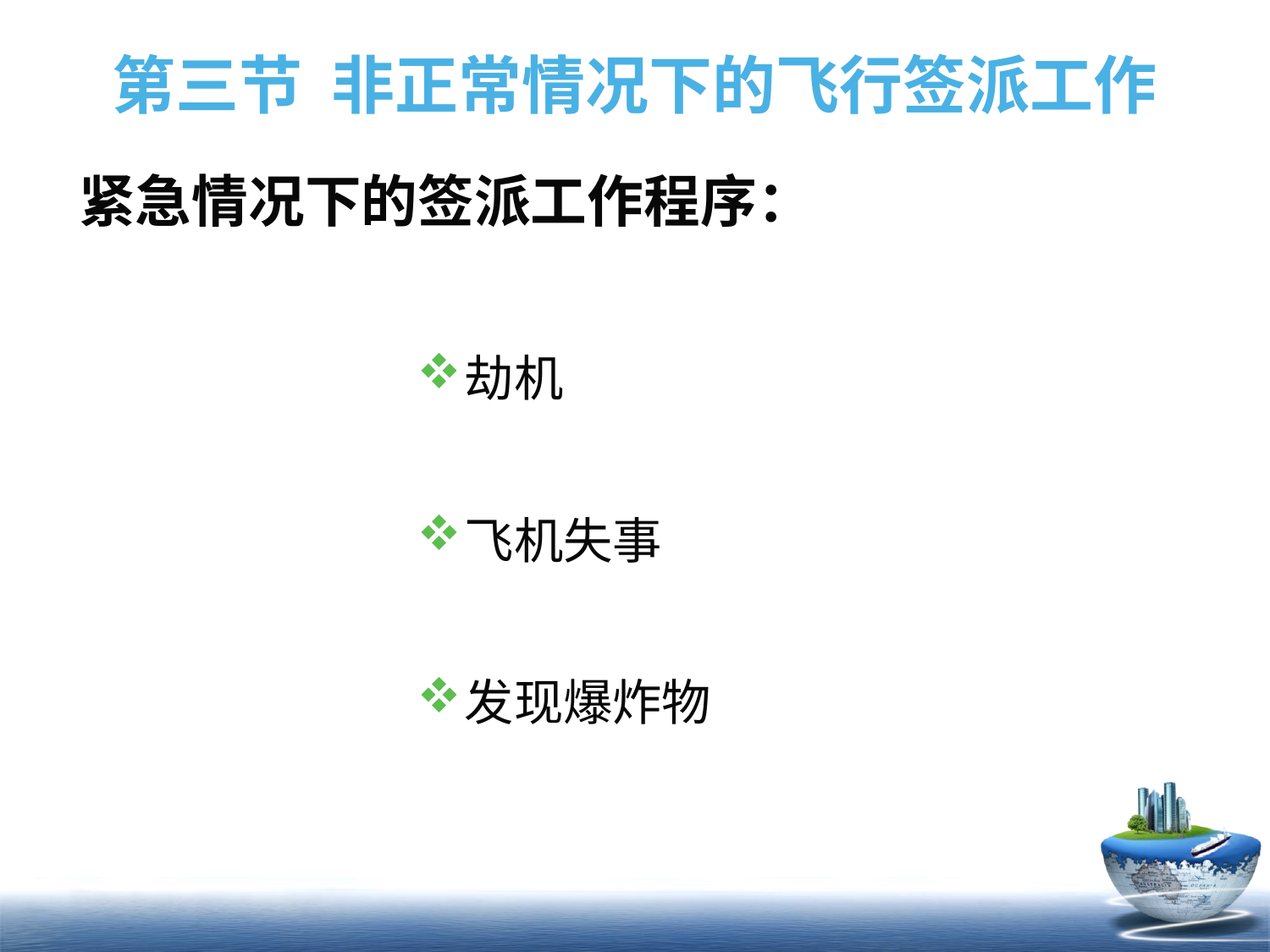

# 第三节  非正常情况下的飞行签派工作
紧急情况下的签派工作程序：
劫机

飞机失事

发现爆炸物